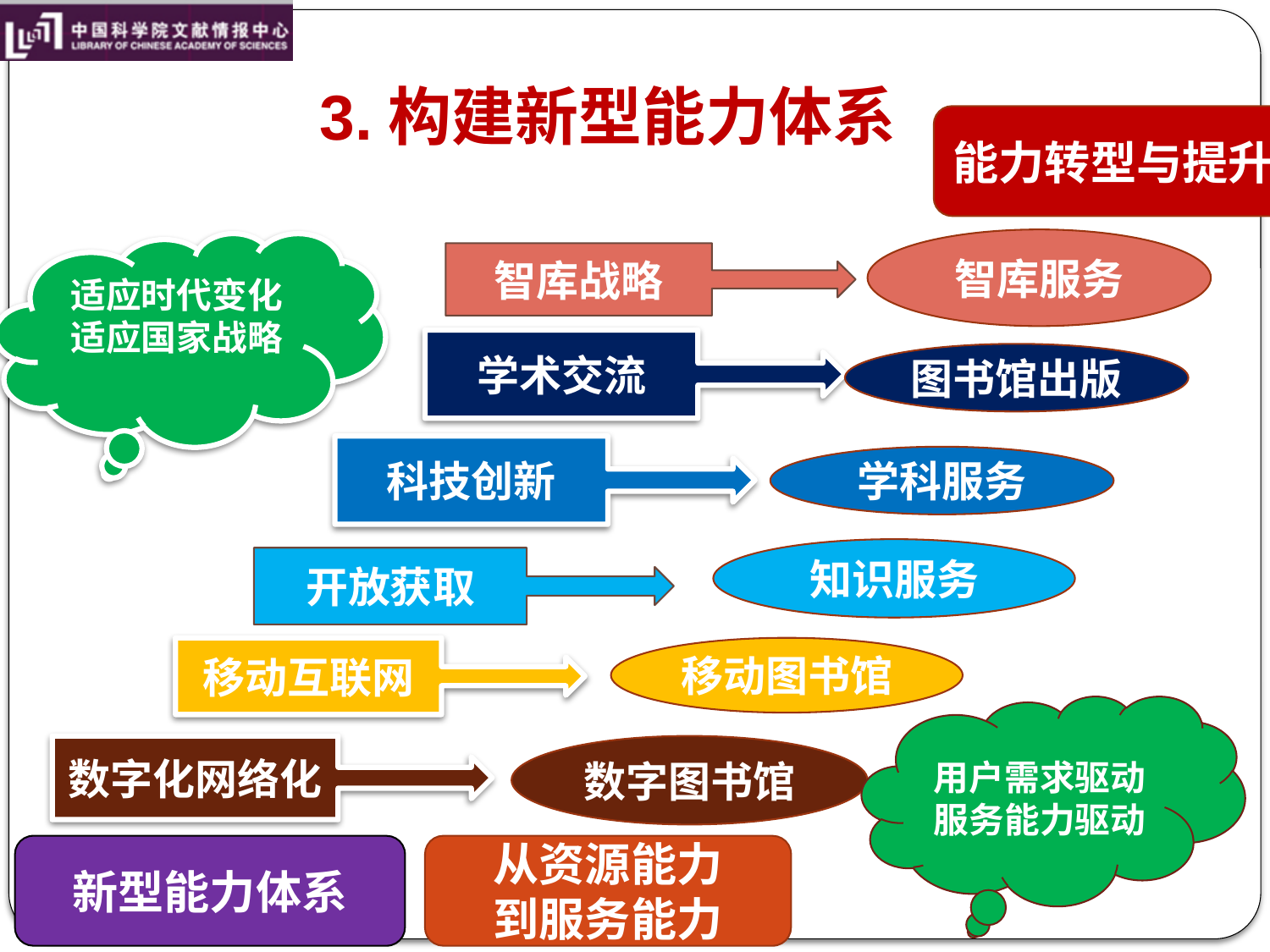

# 3.构建新型能力体系
能力转型与提升
智库服务
适应时代变化
适应国家战略

智库战略
学术交流
图书馆出版
科技创新
学科服务
知识服务
开放获取
移动图书馆
移动互联网

用户需求驱动
服务能力驱动

数字图书馆
数字化网络化
新型能力体系
从资源能力
到服务能力